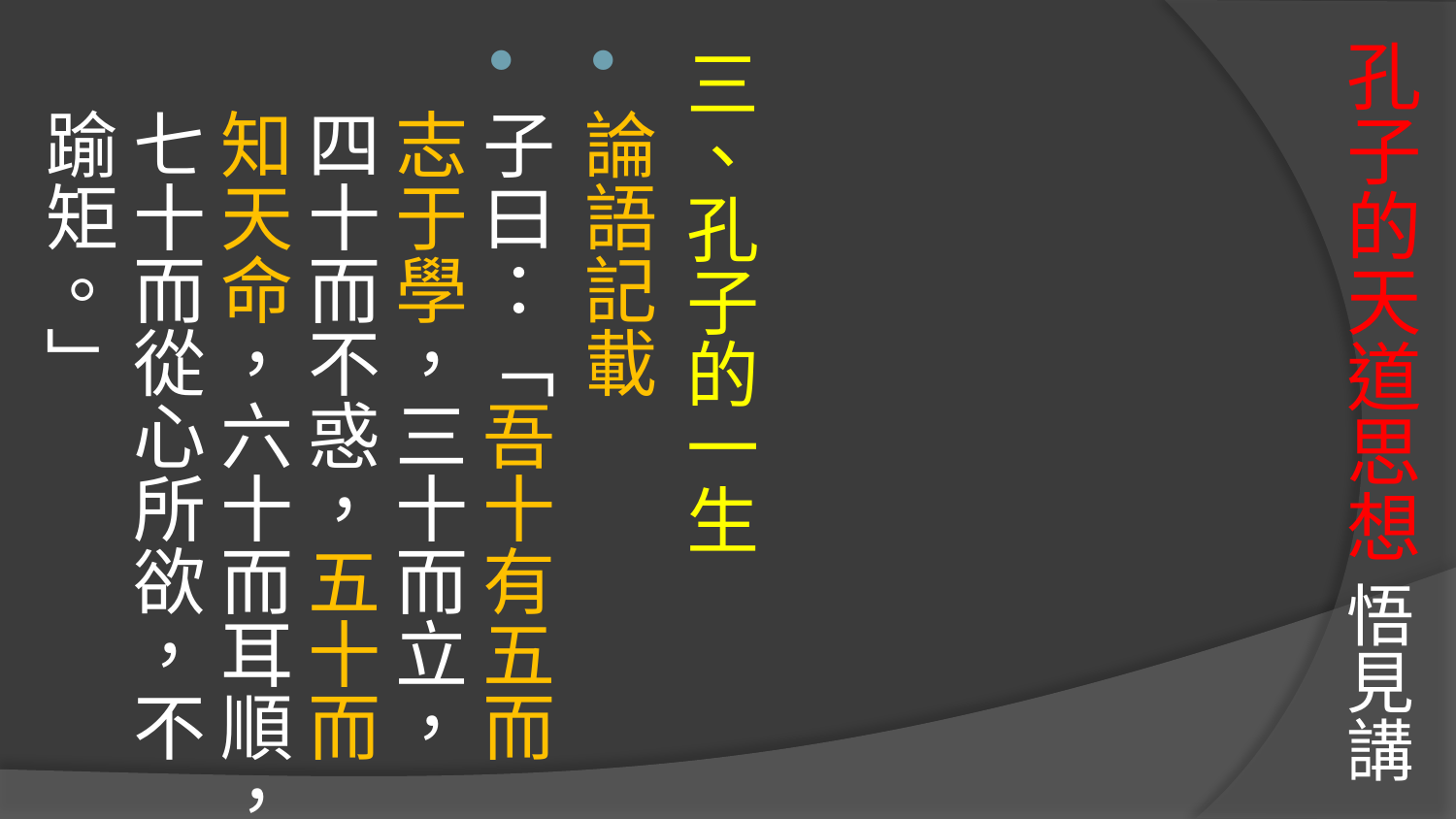

三、孔子的一生
論語記載
子曰：「吾十有五而志于學，三十而立，四十而不惑，五十而知天命，六十而耳順，七十而從心所欲，不踰矩。」
# 孔子的天道思想 悟見講